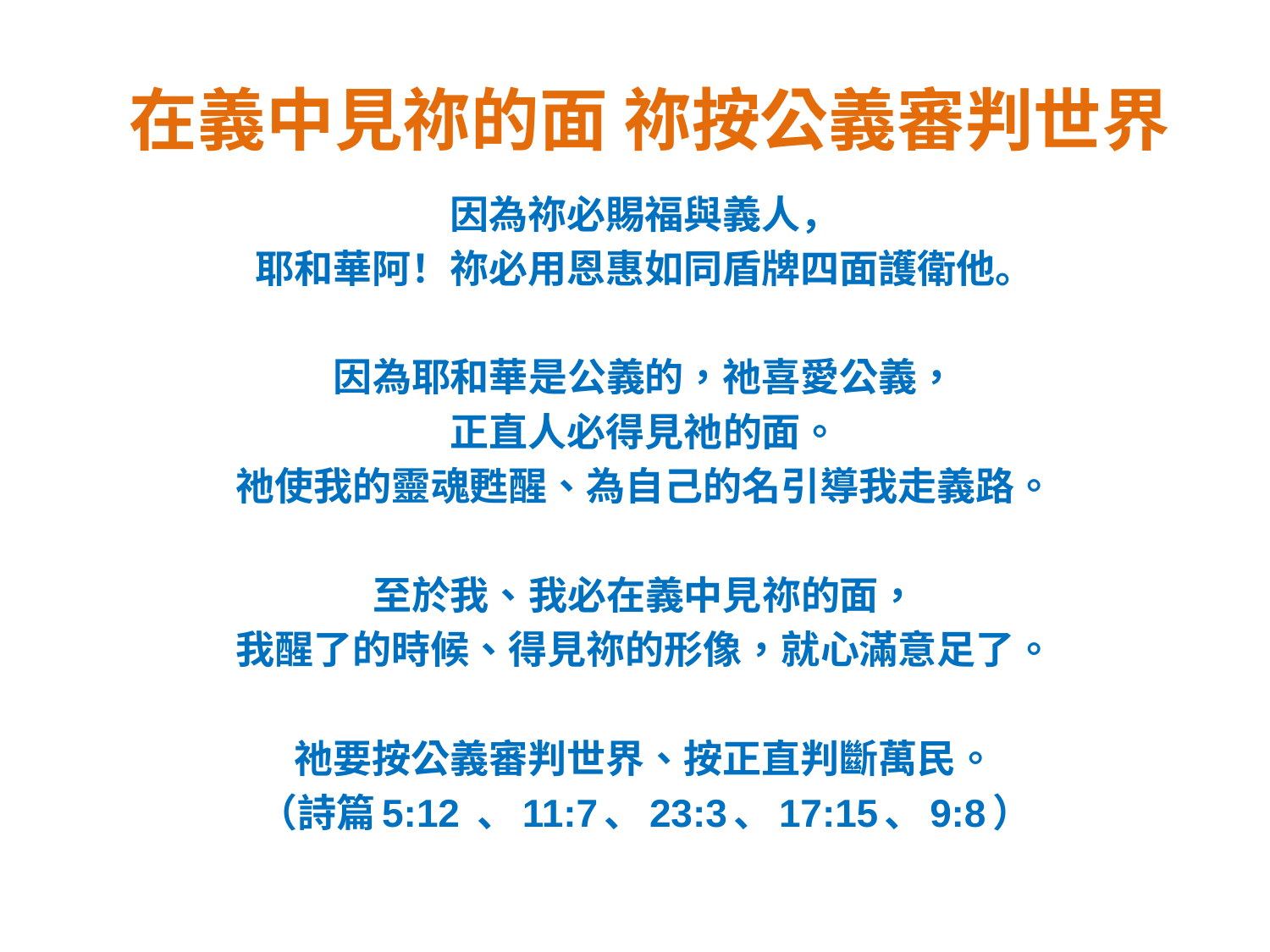

# 在義中見祢的面 祢按公義審判世界
因為祢必賜福與義人，
耶和華阿！祢必用恩惠如同盾牌四面護衛他。

因為耶和華是公義的，祂喜愛公義，
正直人必得見祂的面。
祂使我的靈魂甦醒、為自己的名引導我走義路。

至於我、我必在義中見祢的面，
我醒了的時候、得見祢的形像，就心滿意足了。

祂要按公義審判世界、按正直判斷萬民。
（詩篇5:12 、11:7、23:3、17:15、9:8）